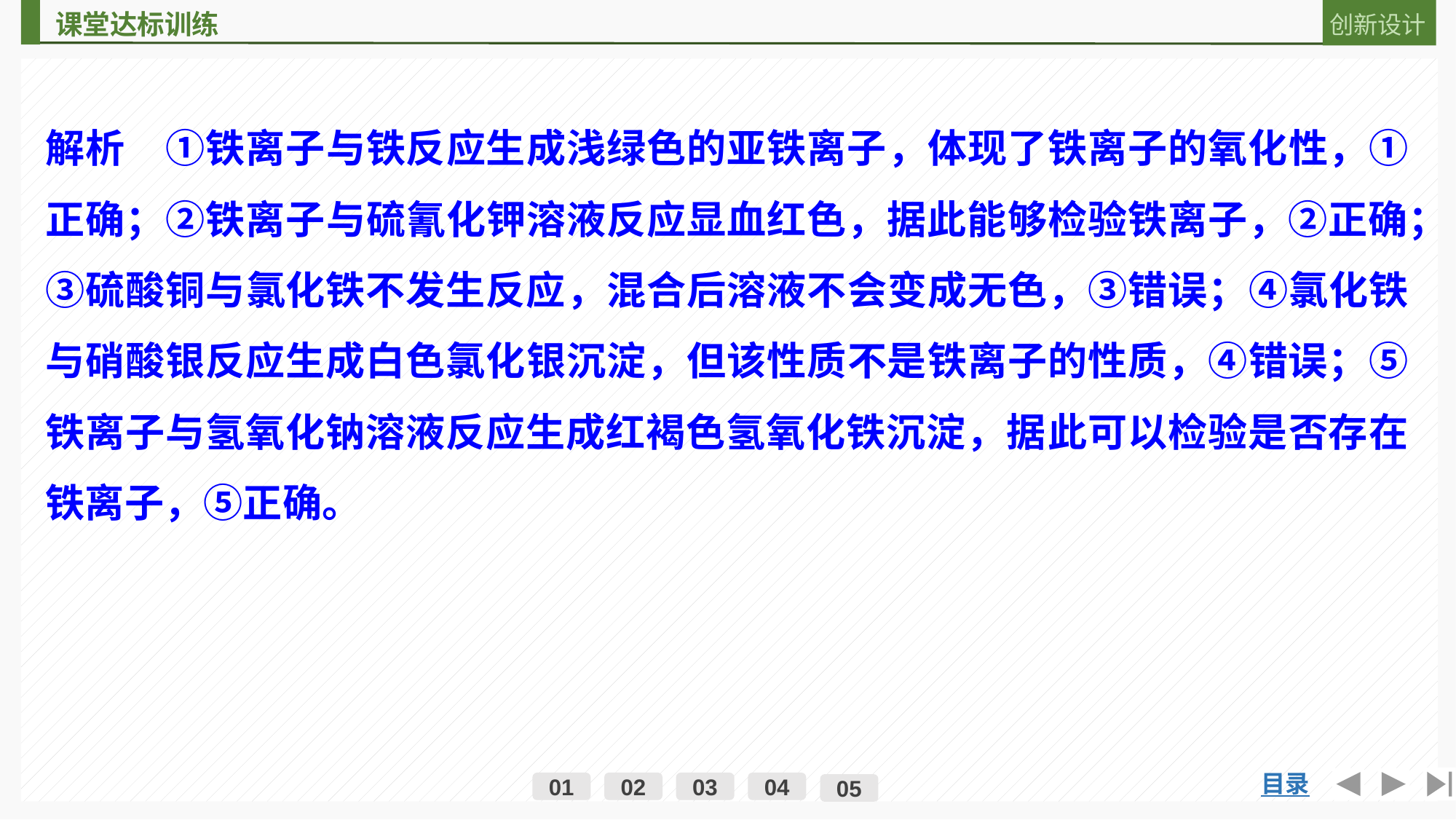

解析　①铁离子与铁反应生成浅绿色的亚铁离子，体现了铁离子的氧化性，①正确；②铁离子与硫氰化钾溶液反应显血红色，据此能够检验铁离子，②正确；③硫酸铜与氯化铁不发生反应，混合后溶液不会变成无色，③错误；④氯化铁与硝酸银反应生成白色氯化银沉淀，但该性质不是铁离子的性质，④错误；⑤铁离子与氢氧化钠溶液反应生成红褐色氢氧化铁沉淀，据此可以检验是否存在铁离子，⑤正确。